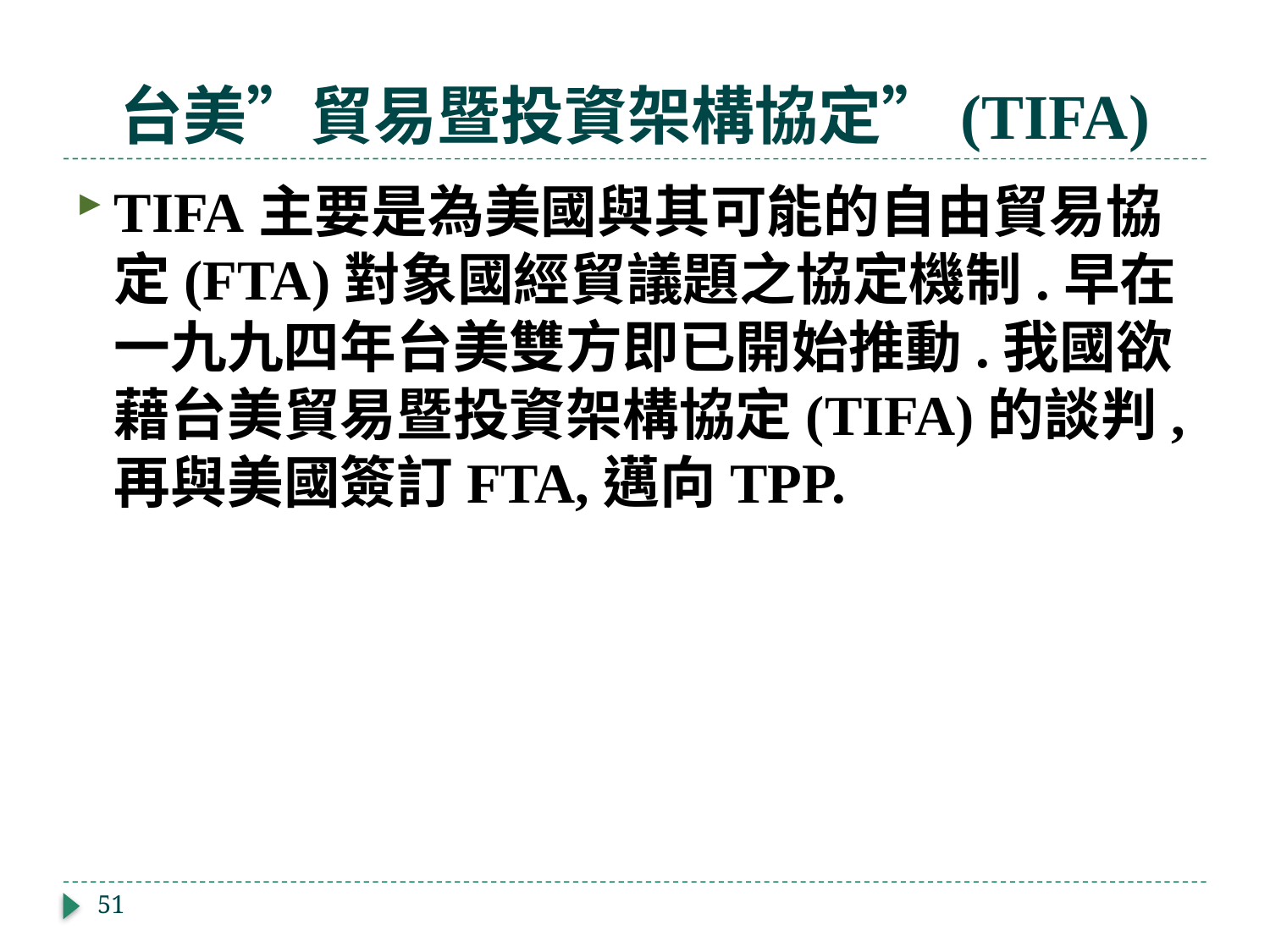

# 台美”貿易暨投資架構協定”(TIFA)
TIFA主要是為美國與其可能的自由貿易協定(FTA)對象國經貿議題之協定機制.早在一九九四年台美雙方即已開始推動.我國欲藉台美貿易暨投資架構協定(TIFA)的談判,再與美國簽訂FTA,邁向TPP.
51